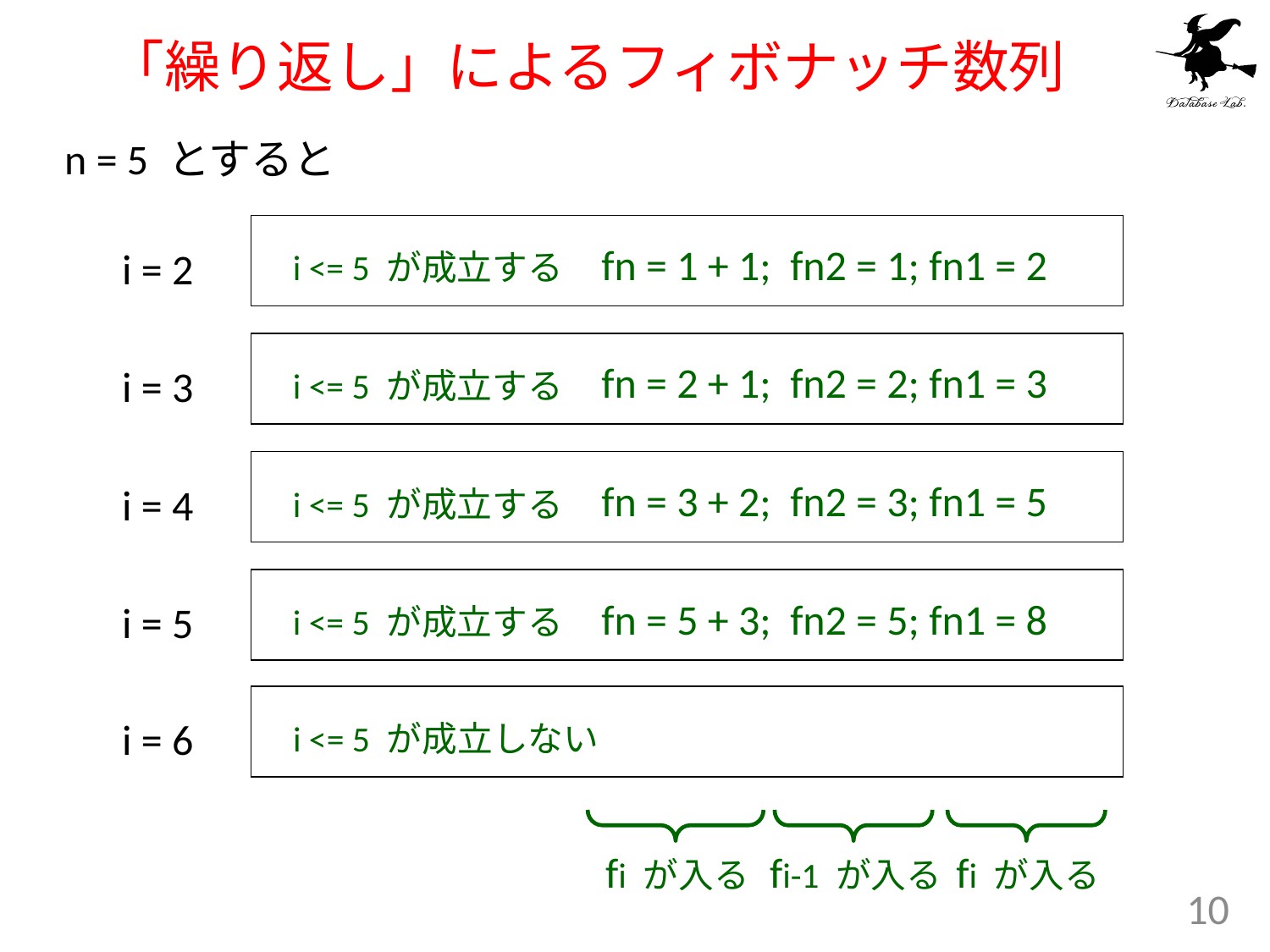

# 「繰り返し」によるフィボナッチ数列
n = 5 とすると

fn = 1 + 1;  fn2 = 1; fn1 = 2
i = 2
i <= 5 が成立する

fn = 2 + 1;  fn2 = 2; fn1 = 3
i = 3
i <= 5 が成立する

fn = 3 + 2;  fn2 = 3; fn1 = 5
i = 4
i <= 5 が成立する

fn = 5 + 3;  fn2 = 5; fn1 = 8
i = 5
i <= 5 が成立する

i = 6
i <= 5 が成立しない

fi が入る
fi-1 が入る
fi が入る
10